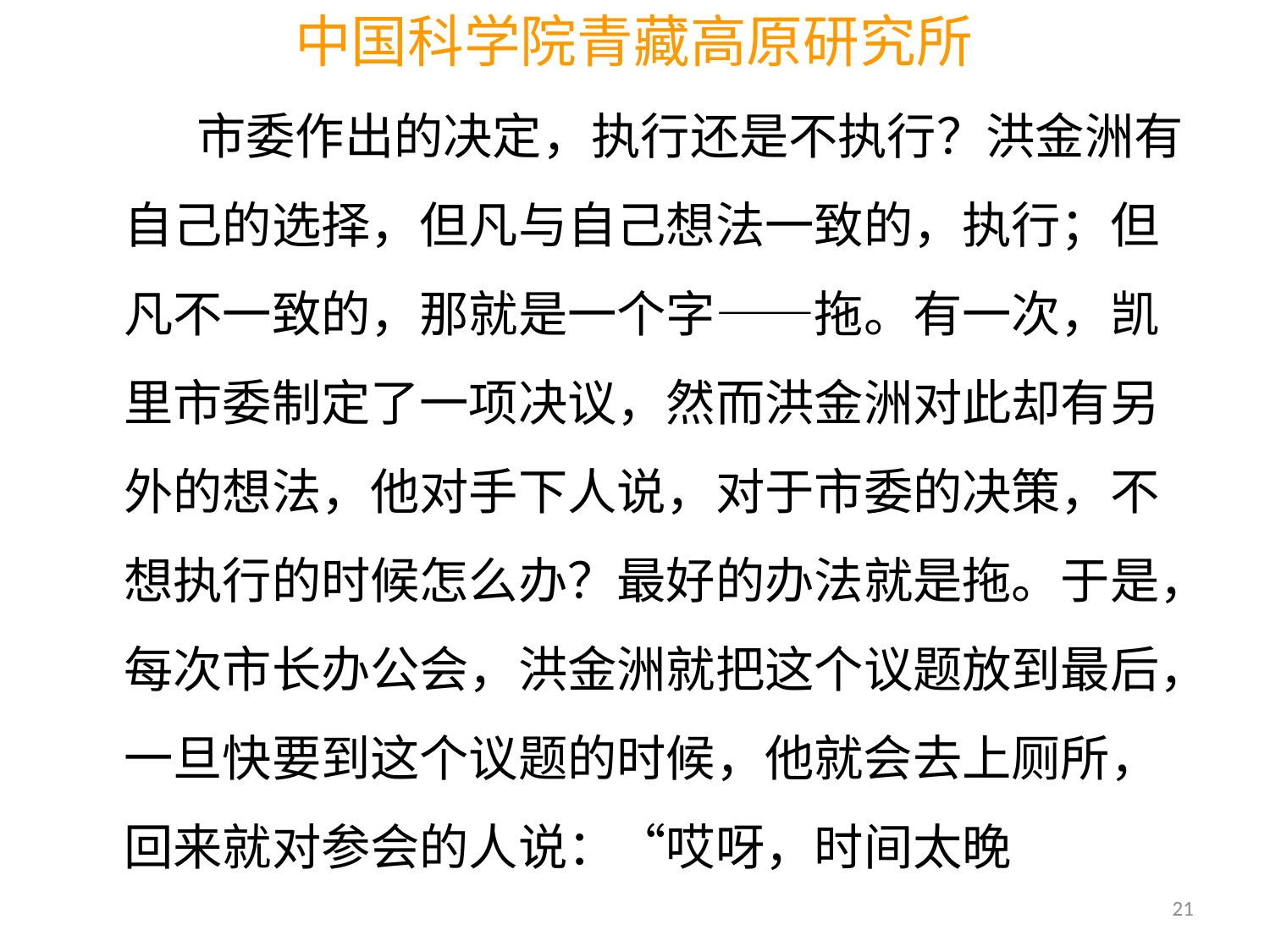

市委作出的决定，执行还是不执行？洪金洲有自己的选择，但凡与自己想法一致的，执行；但凡不一致的，那就是一个字——拖。有一次，凯里市委制定了一项决议，然而洪金洲对此却有另外的想法，他对手下人说，对于市委的决策，不想执行的时候怎么办？最好的办法就是拖。于是，每次市长办公会，洪金洲就把这个议题放到最后，一旦快要到这个议题的时候，他就会去上厕所，回来就对参会的人说：“哎呀，时间太晚
21